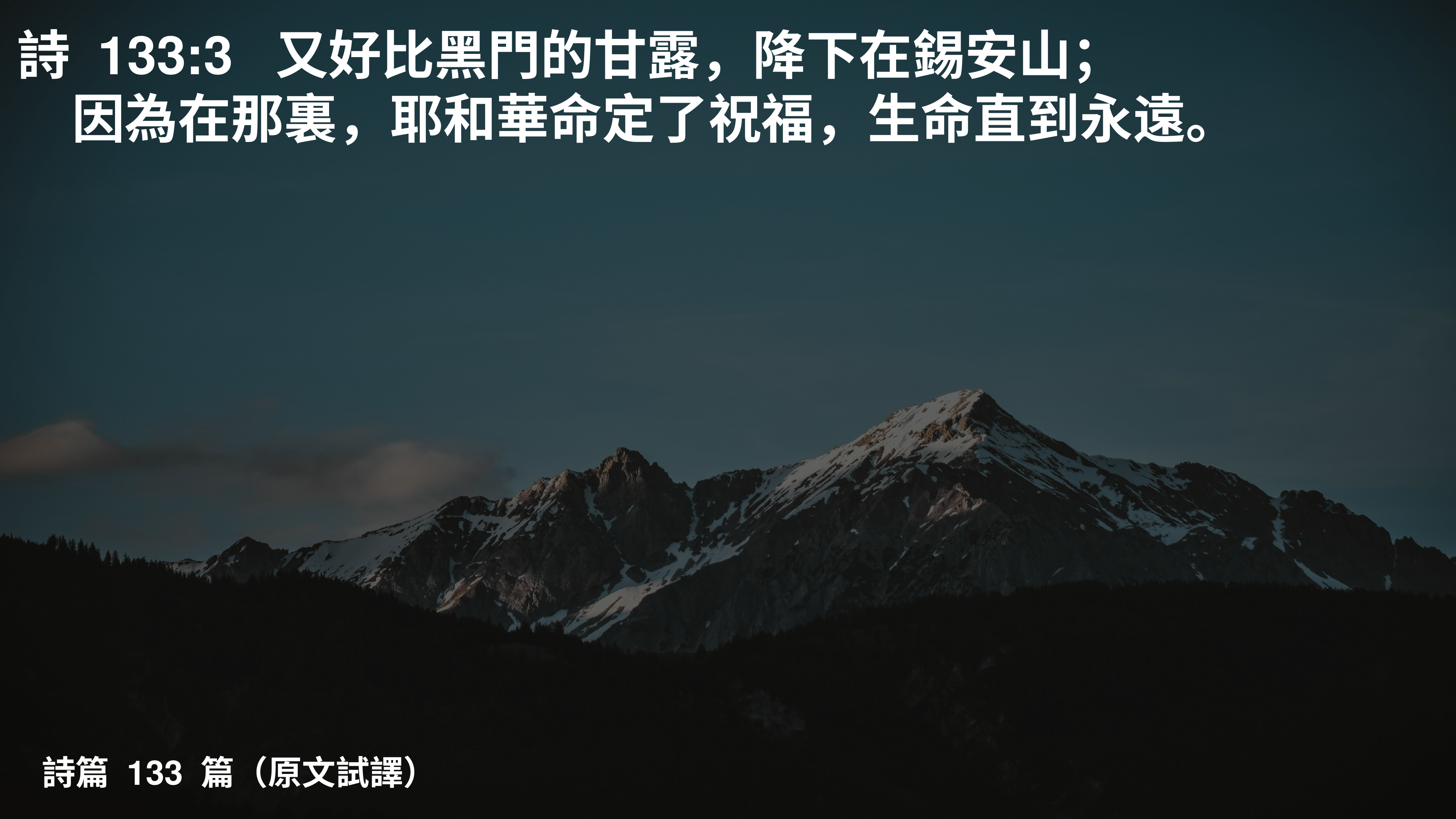

# 詩 133:3  又好比黑門的甘露，降下在錫安山；
	因為在那裏，耶和華命定了祝福，生命直到永遠。
詩篇 133 篇（原文試譯）